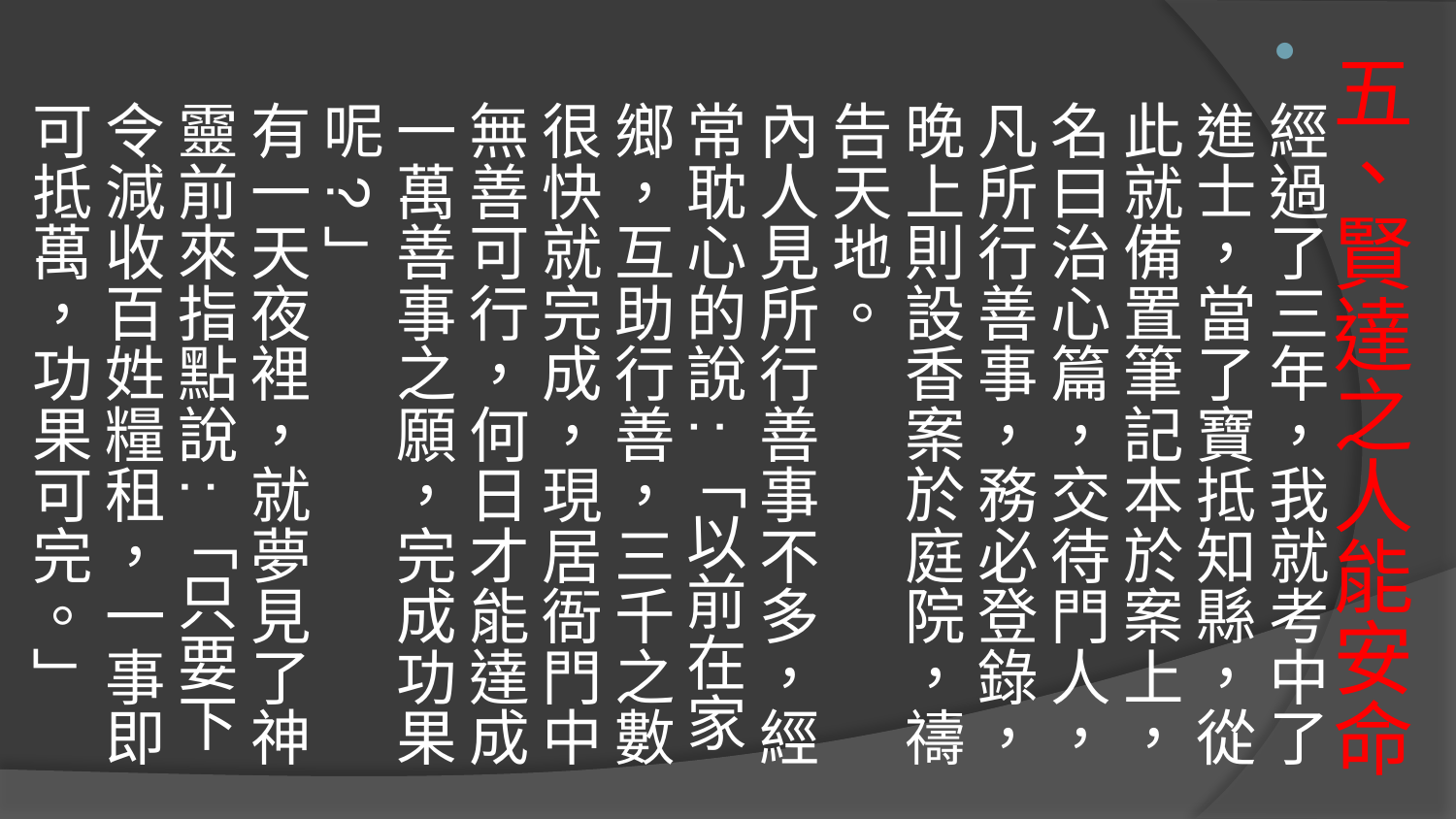

經過了三年，我就考中了進士，當了寶抵知縣，從此就備置筆記本於案上，名曰治心篇，交待門人，凡所行善事，務必登錄，晚上則設香案於庭院，禱告天地。
內人見所行善事不多，經常耽心的說:「以前在家鄉，互助行善，三千之數很快就完成，現居衙門中無善可行，何日才能達成一萬善事之願，完成功果呢?」
有一天夜裡，就夢見了神靈前來指點說:「只要下令減收百姓糧租，一事即可抵萬，功果可完。」
# 五、賢達之人能安命